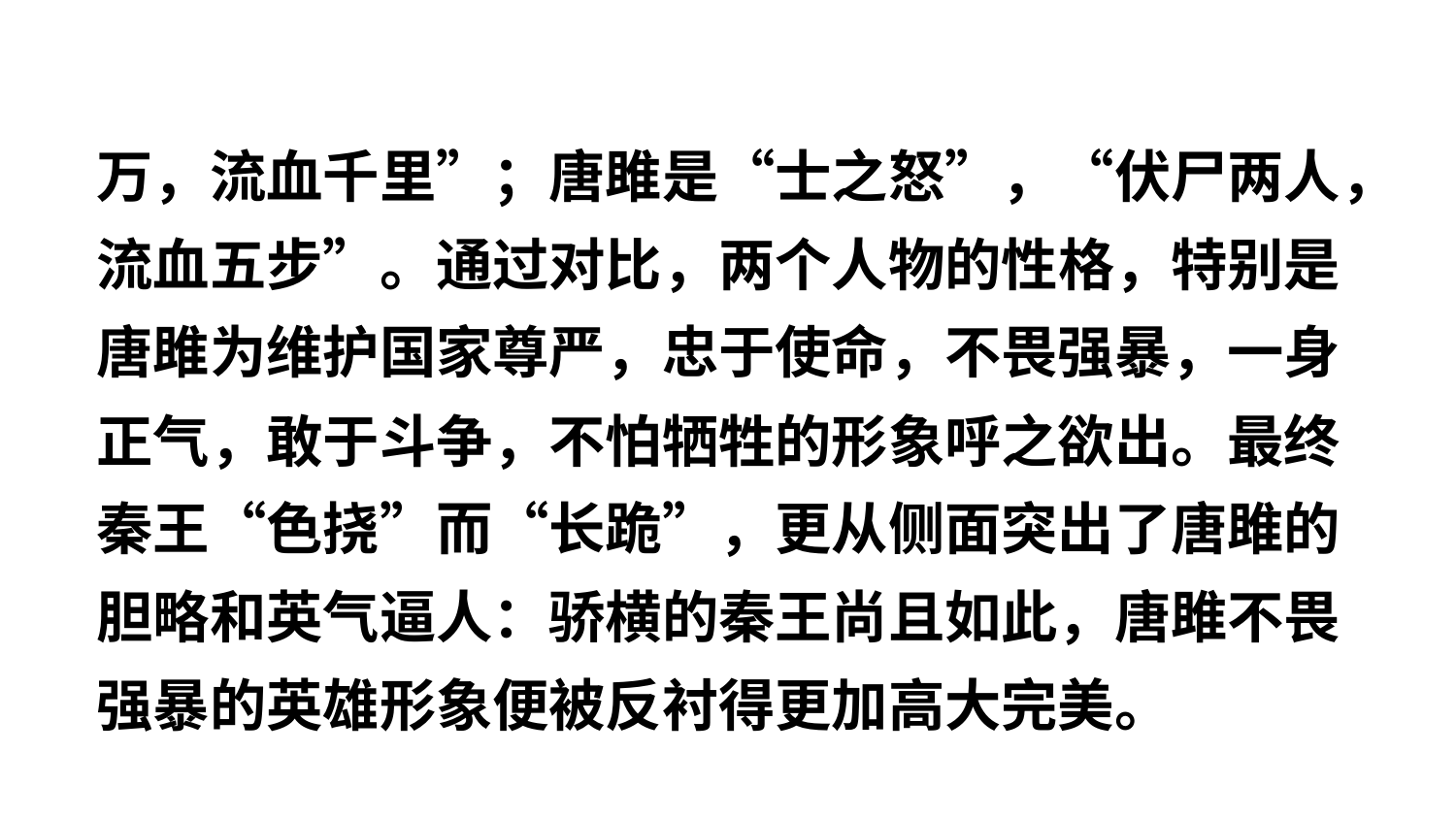

万，流血千里”；唐雎是“士之怒”，“伏尸两人，流血五步”。通过对比，两个人物的性格，特别是唐雎为维护国家尊严，忠于使命，不畏强暴，一身正气，敢于斗争，不怕牺牲的形象呼之欲出。最终秦王“色挠”而“长跪”，更从侧面突出了唐雎的胆略和英气逼人：骄横的秦王尚且如此，唐雎不畏强暴的英雄形象便被反衬得更加高大完美。